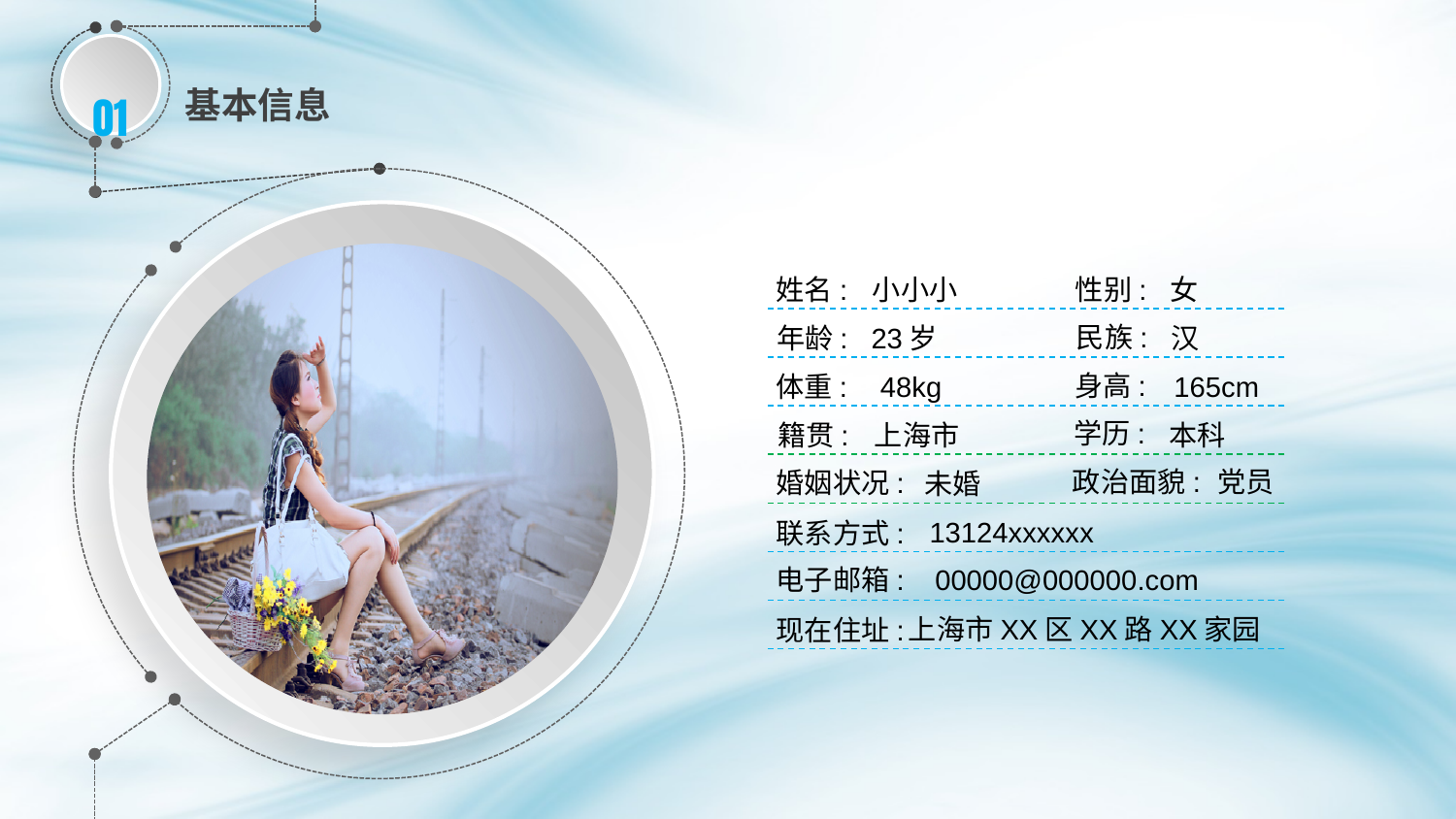

01
基本信息

### Chart

| Category |
|---|
性别:
女
姓名:
小小小
民族:
汉
年龄:
23岁
身高:
体重:
48kg
165cm
学历:
籍贯:
上海市
本科
党员
政治面貌:
婚姻状况:
未婚
13124xxxxxx
联系方式:
00000@000000.com
电子邮箱:
上海市XX区XX路XX家园
现在住址:
延时符